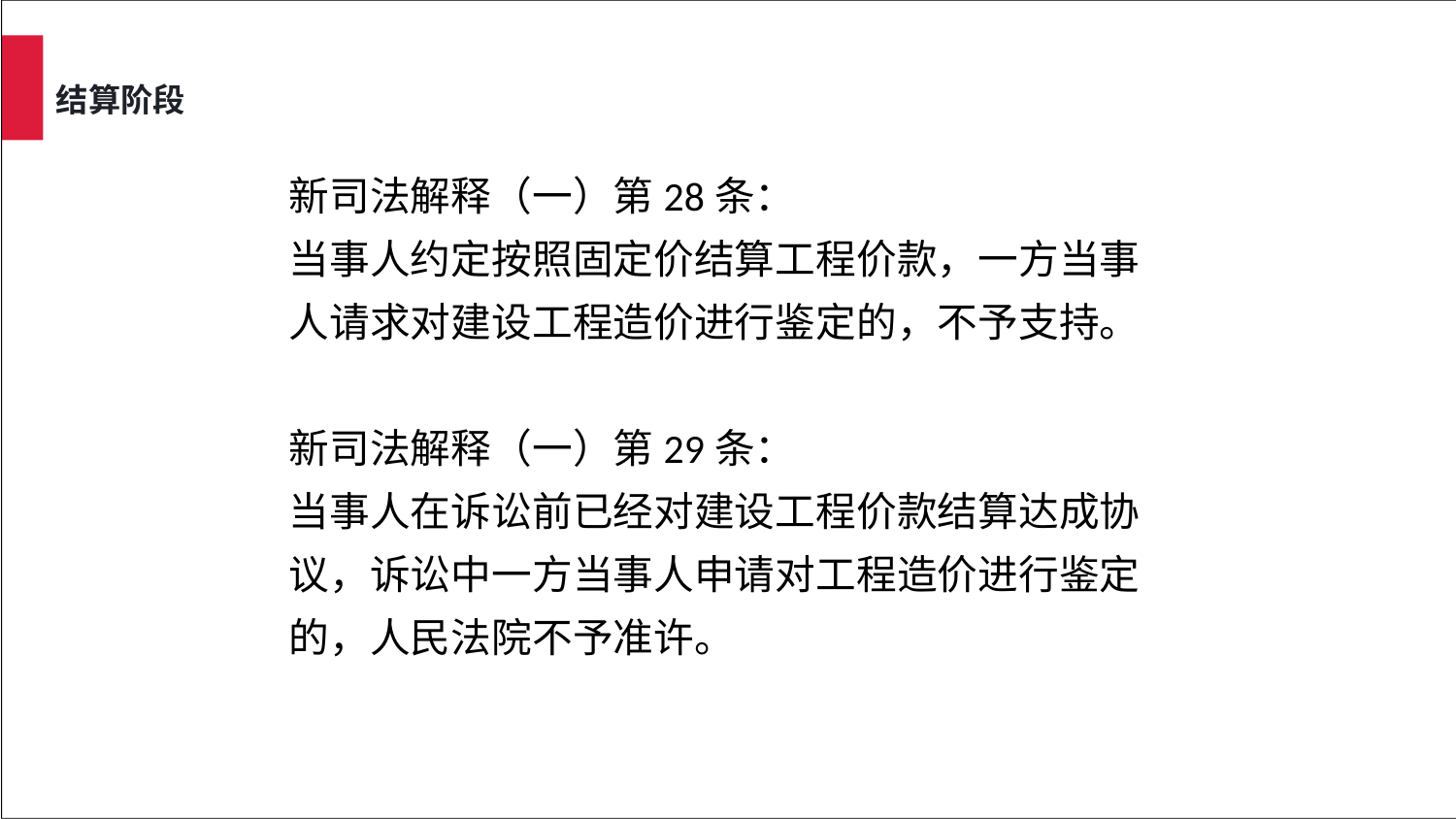

# 结算阶段
新司法解释（一）第28条：
当事人约定按照固定价结算工程价款，一方当事人请求对建设工程造价进行鉴定的，不予支持。

新司法解释（一）第29条：
当事人在诉讼前已经对建设工程价款结算达成协议，诉讼中一方当事人申请对工程造价进行鉴定的，人民法院不予准许。